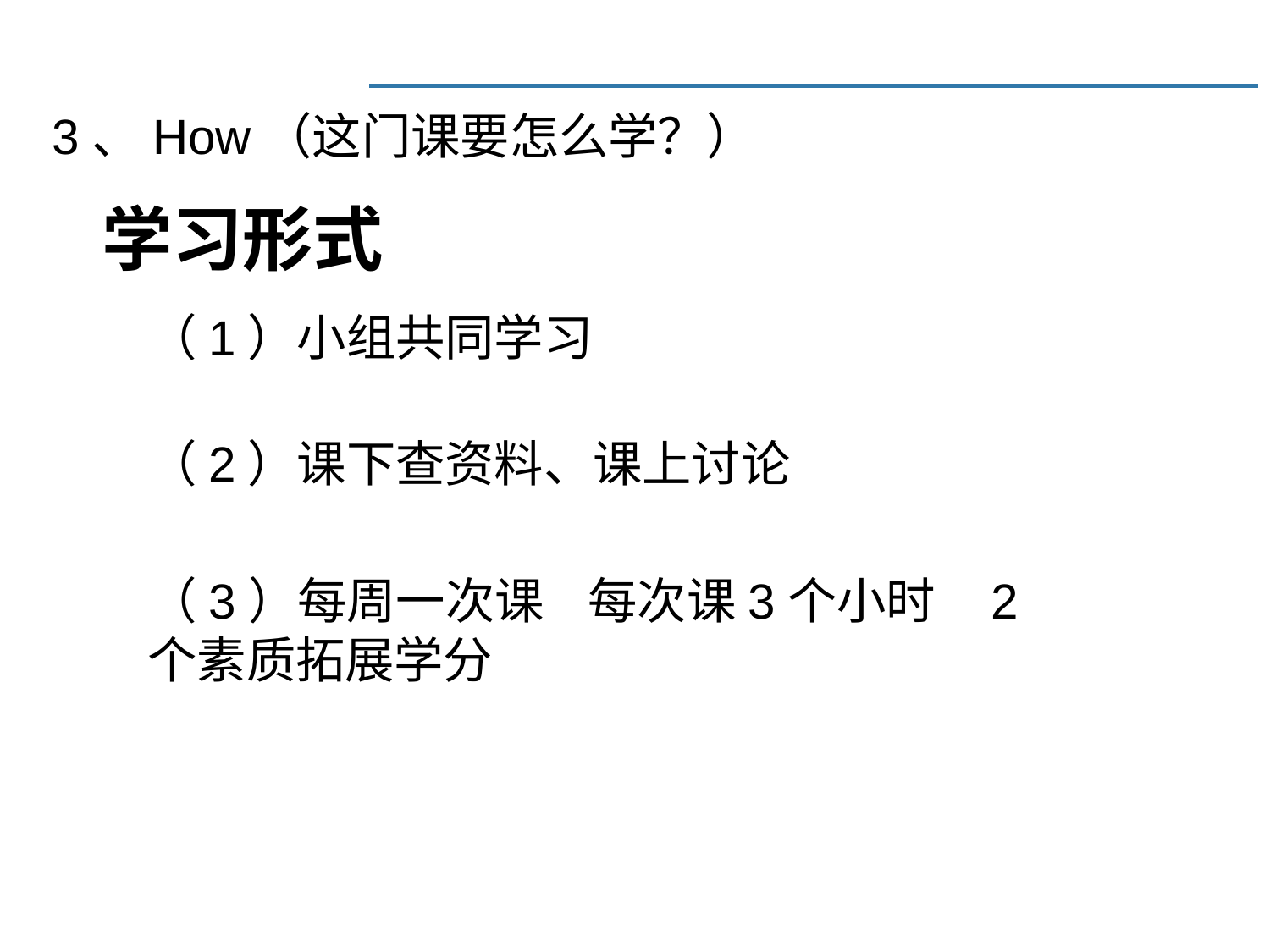

3、How（这门课要怎么学？）
学习形式
（1）小组共同学习
（2）课下查资料、课上讨论
（3）每周一次课    每次课3个小时    2个素质拓展学分